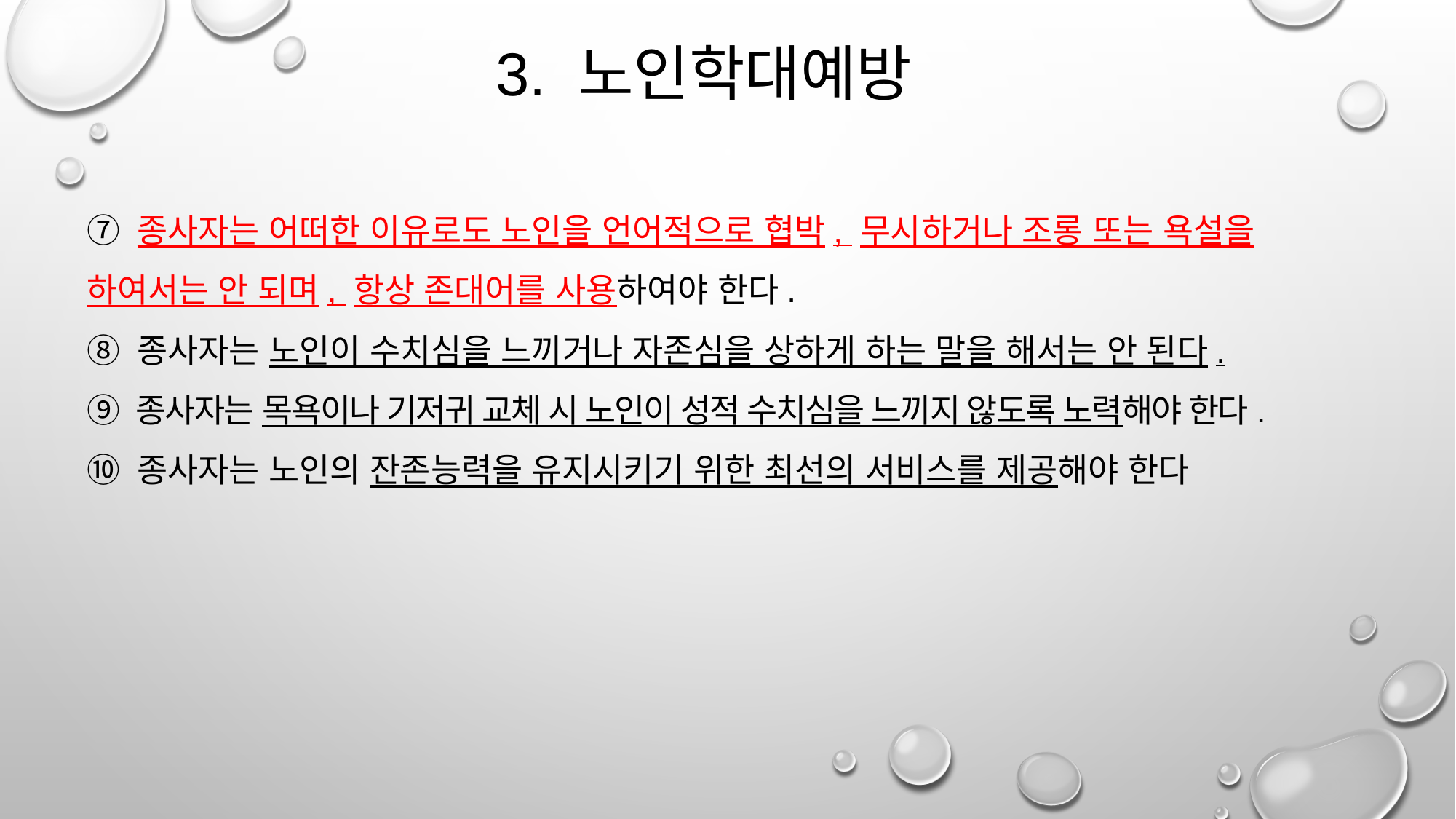

3. 노인학대예방
⑦ 종사자는 어떠한 이유로도 노인을 언어적으로 협박, 무시하거나 조롱 또는 욕설을
하여서는 안 되며, 항상 존대어를 사용하여야 한다.
⑧ 종사자는 노인이 수치심을 느끼거나 자존심을 상하게 하는 말을 해서는 안 된다.
⑨ 종사자는 목욕이나 기저귀 교체 시 노인이 성적 수치심을 느끼지 않도록 노력해야 한다.
⑩ 종사자는 노인의 잔존능력을 유지시키기 위한 최선의 서비스를 제공해야 한다